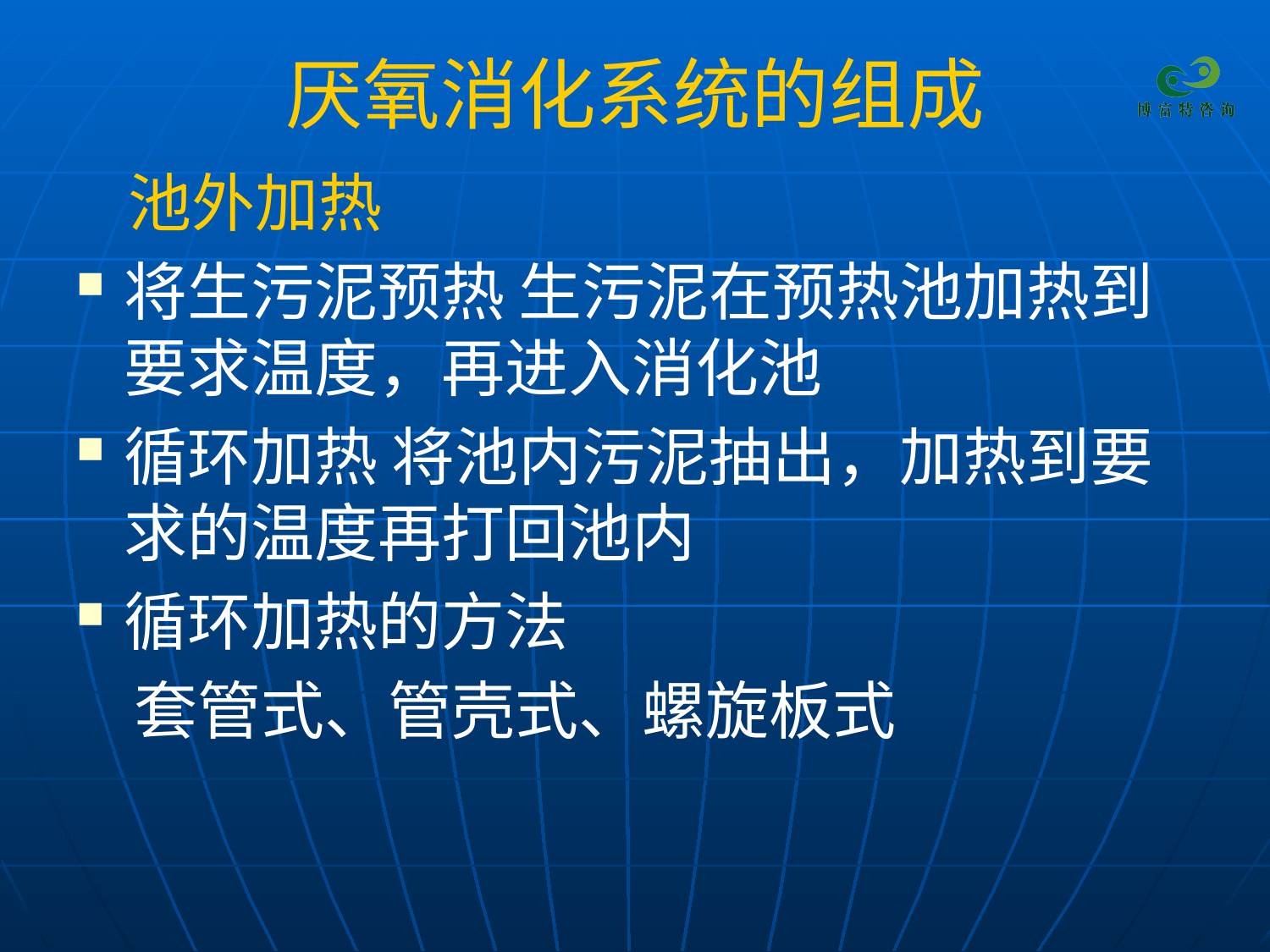

# 厌氧消化系统的组成

   池外加热
将生污泥预热 生污泥在预热池加热到要求温度，再进入消化池
循环加热 将池内污泥抽出，加热到要求的温度再打回池内
循环加热的方法
   套管式、管壳式、螺旋板式